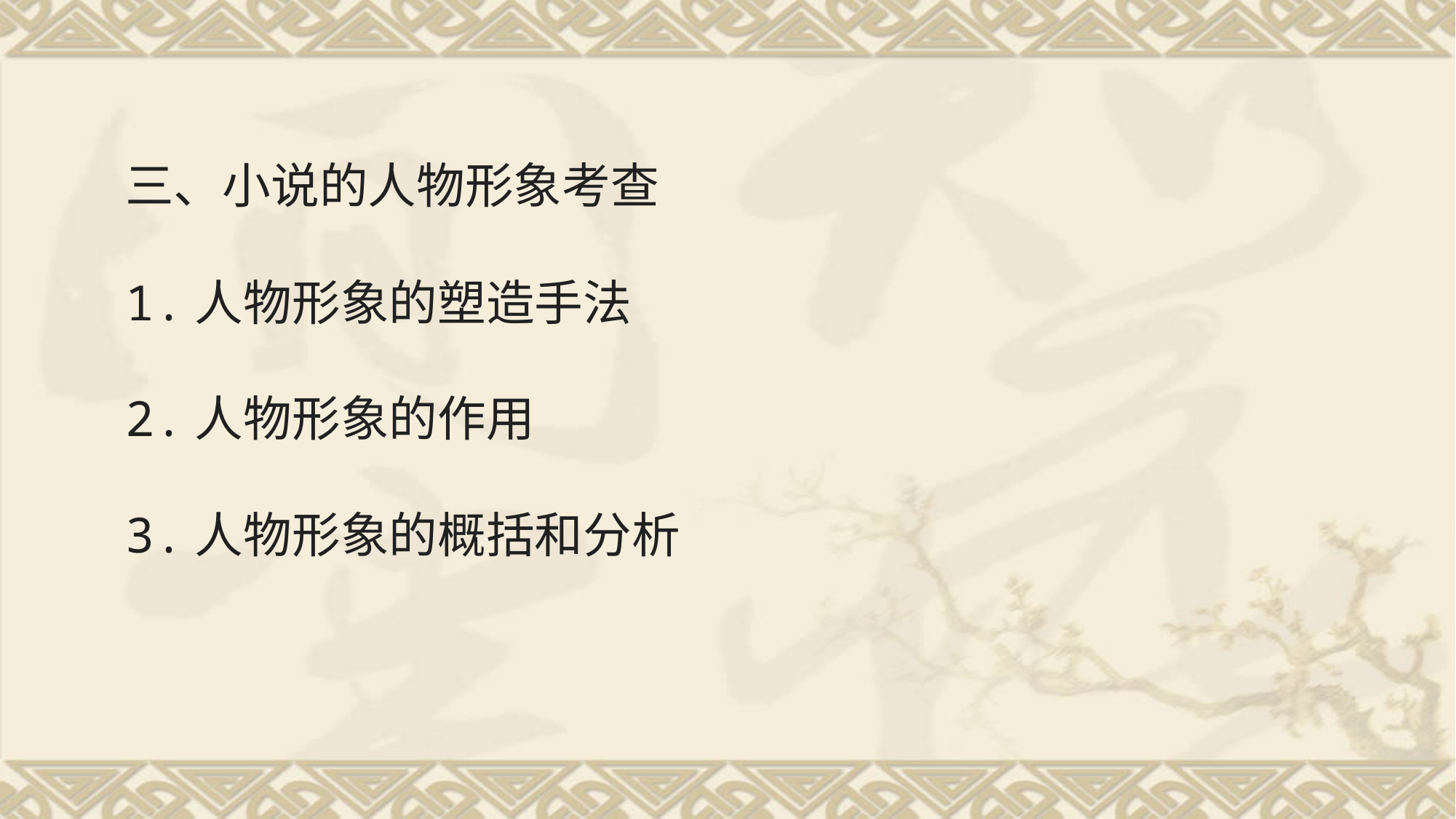

三、小说的人物形象考查

1.人物形象的塑造手法

2.人物形象的作用

3.人物形象的概括和分析